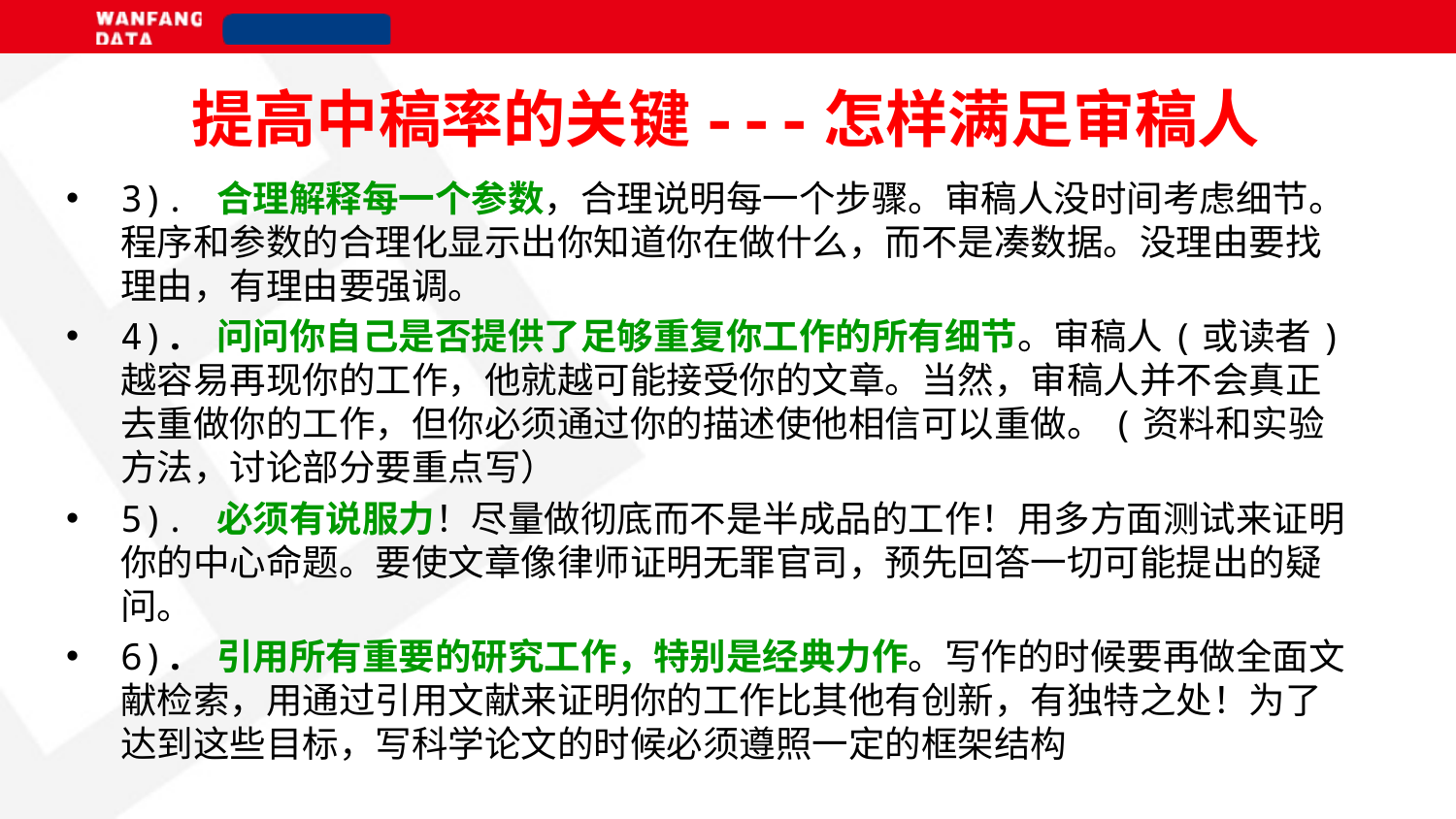

# 提高中稿率的关键---怎样满足审稿人
3). 合理解释每一个参数，合理说明每一个步骤。审稿人没时间考虑细节。程序和参数的合理化显示出你知道你在做什么，而不是凑数据。没理由要找理由，有理由要强调。
4). 问问你自己是否提供了足够重复你工作的所有细节。审稿人(或读者)越容易再现你的工作，他就越可能接受你的文章。当然，审稿人并不会真正去重做你的工作，但你必须通过你的描述使他相信可以重做。(资料和实验方法，讨论部分要重点写）
5). 必须有说服力！尽量做彻底而不是半成品的工作！用多方面测试来证明你的中心命题。要使文章像律师证明无罪官司，预先回答一切可能提出的疑问。
6). 引用所有重要的研究工作，特别是经典力作。写作的时候要再做全面文献检索，用通过引用文献来证明你的工作比其他有创新，有独特之处！为了达到这些目标，写科学论文的时候必须遵照一定的框架结构